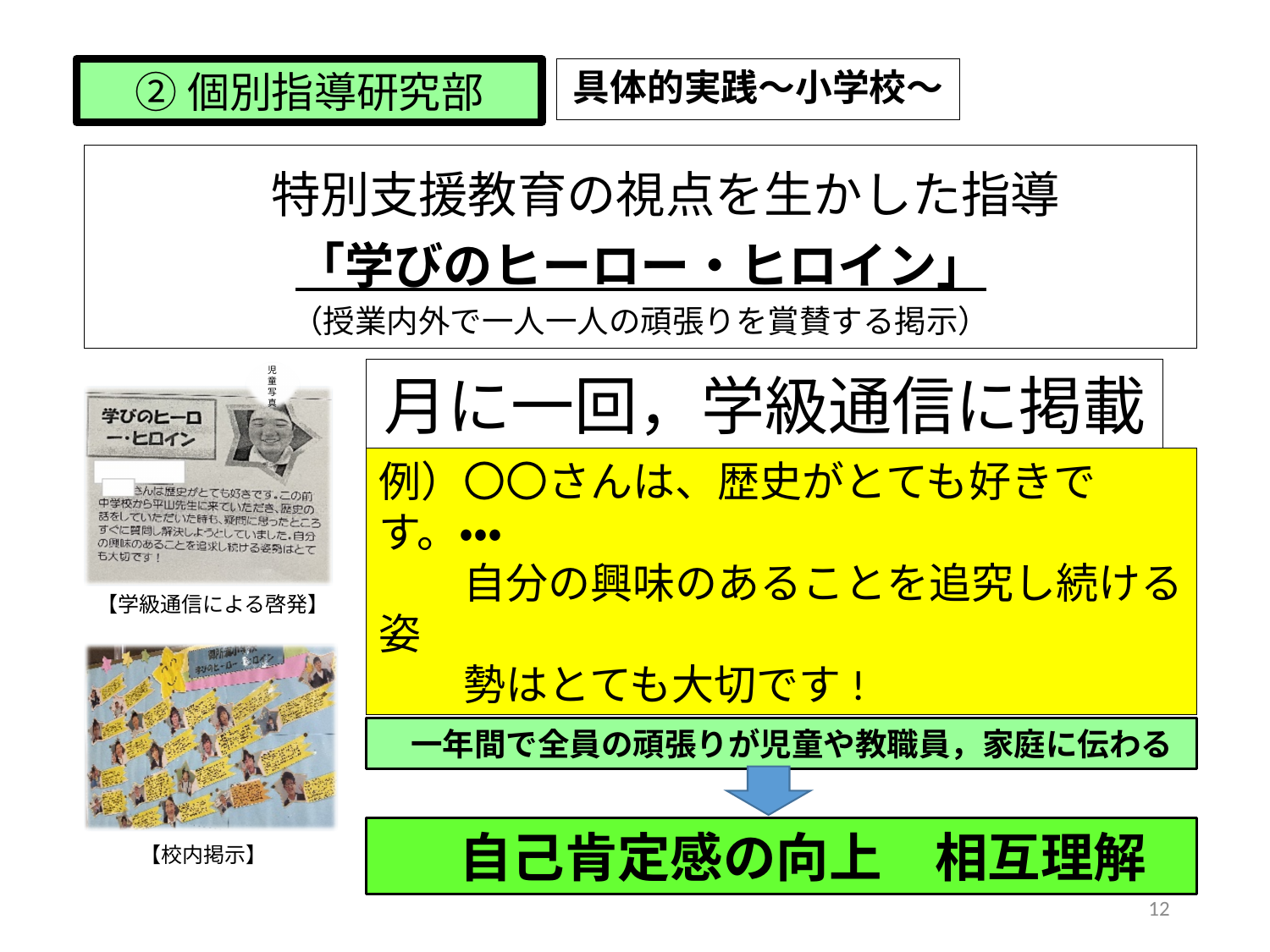

②個別指導研究部
# 具体的実践～小学校～
　特別支援教育の視点を生かした指導
「学びのヒーロー・ヒロイン」
（授業内外で一人一人の頑張りを賞賛する掲示）

月に一回，学級通信に掲載
児童
写真

例）〇〇さんは、歴史がとても好きです。・・・
　　自分の興味のあることを追究し続ける姿
　　勢はとても大切です!
【学級通信による啓発】
校内掲示板に掲示する

　一年間で全員の頑張りが児童や教職員，家庭に伝わる

　自己肯定感の向上　相互理解
【校内掲示】
12